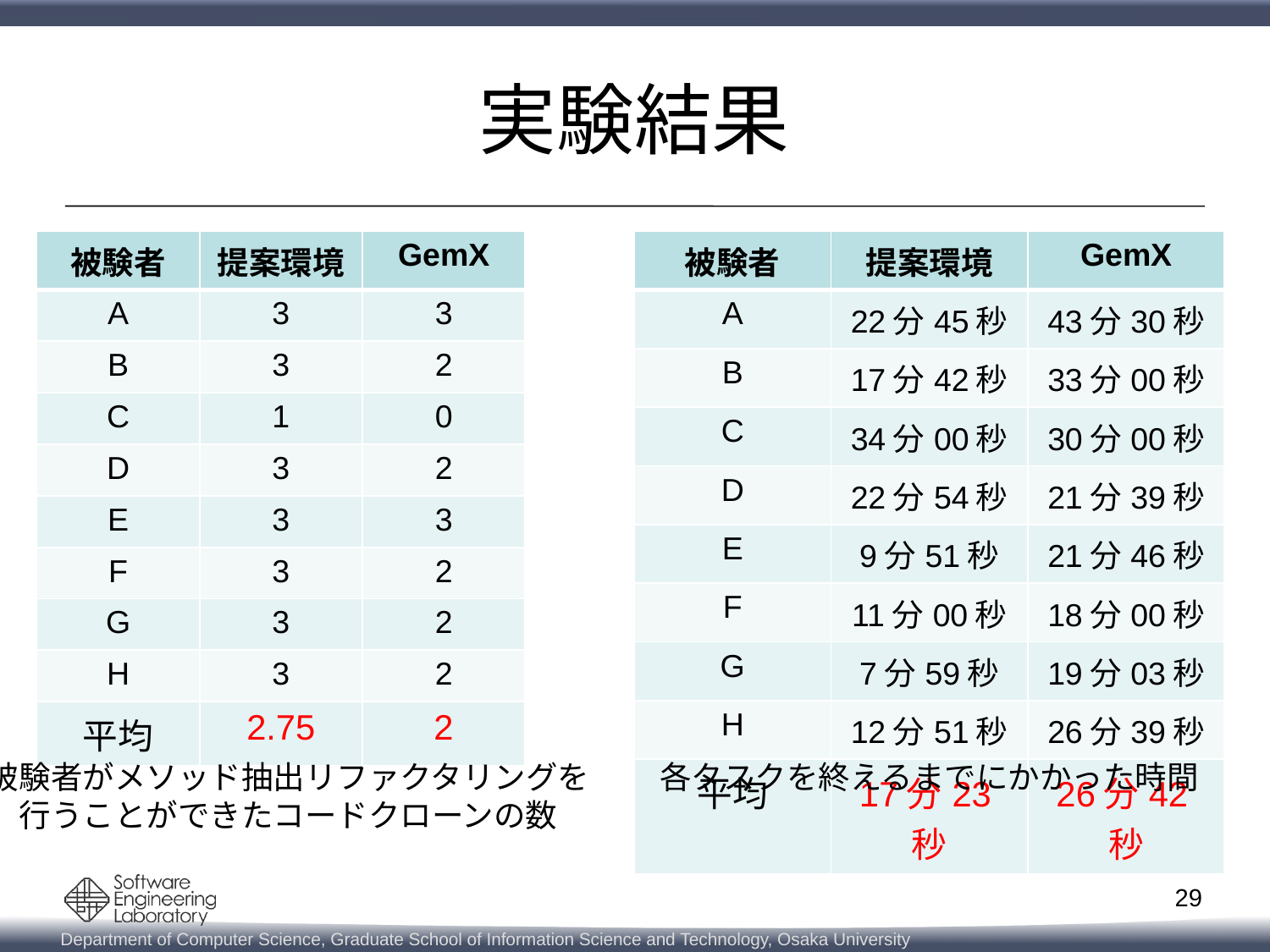

# 実験結果
| 被験者 | 提案環境 | GemX |
| --- | --- | --- |
| A | 3 | 3 |
| B | 3 | 2 |
| C | 1 | 0 |
| D | 3 | 2 |
| E | 3 | 3 |
| F | 3 | 2 |
| G | 3 | 2 |
| H | 3 | 2 |
| 平均 | 2.75 | 2 |
| 被験者 | 提案環境 | GemX |
| --- | --- | --- |
| A | 22分45秒 | 43分30秒 |
| B | 17分42秒 | 33分00秒 |
| C | 34分00秒 | 30分00秒 |
| D | 22分54秒 | 21分39秒 |
| E | 9分51秒 | 21分46秒 |
| F | 11分00秒 | 18分00秒 |
| G | 7分59秒 | 19分03秒 |
| H | 12分51秒 | 26分39秒 |
| 平均 | 17分23秒 | 26分42秒 |
被験者がメソッド抽出リファクタリングを
行うことができたコードクローンの数
各タスクを終えるまでにかかった時間
29